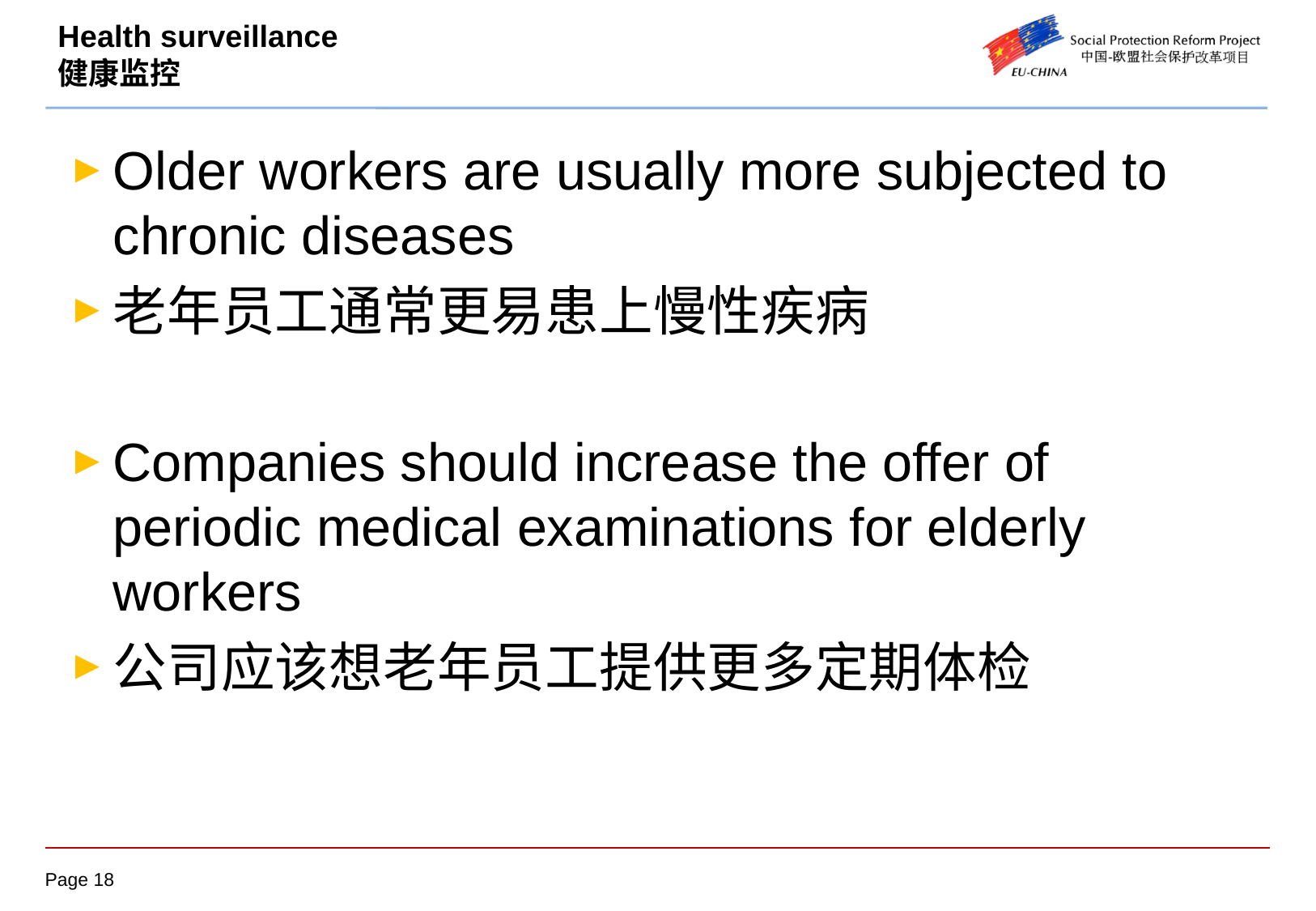

# Health surveillance 健康监控
Older workers are usually more subjected to chronic diseases
老年员工通常更易患上慢性疾病

Companies should increase the offer of periodic medical examinations for elderly workers
公司应该想老年员工提供更多定期体检